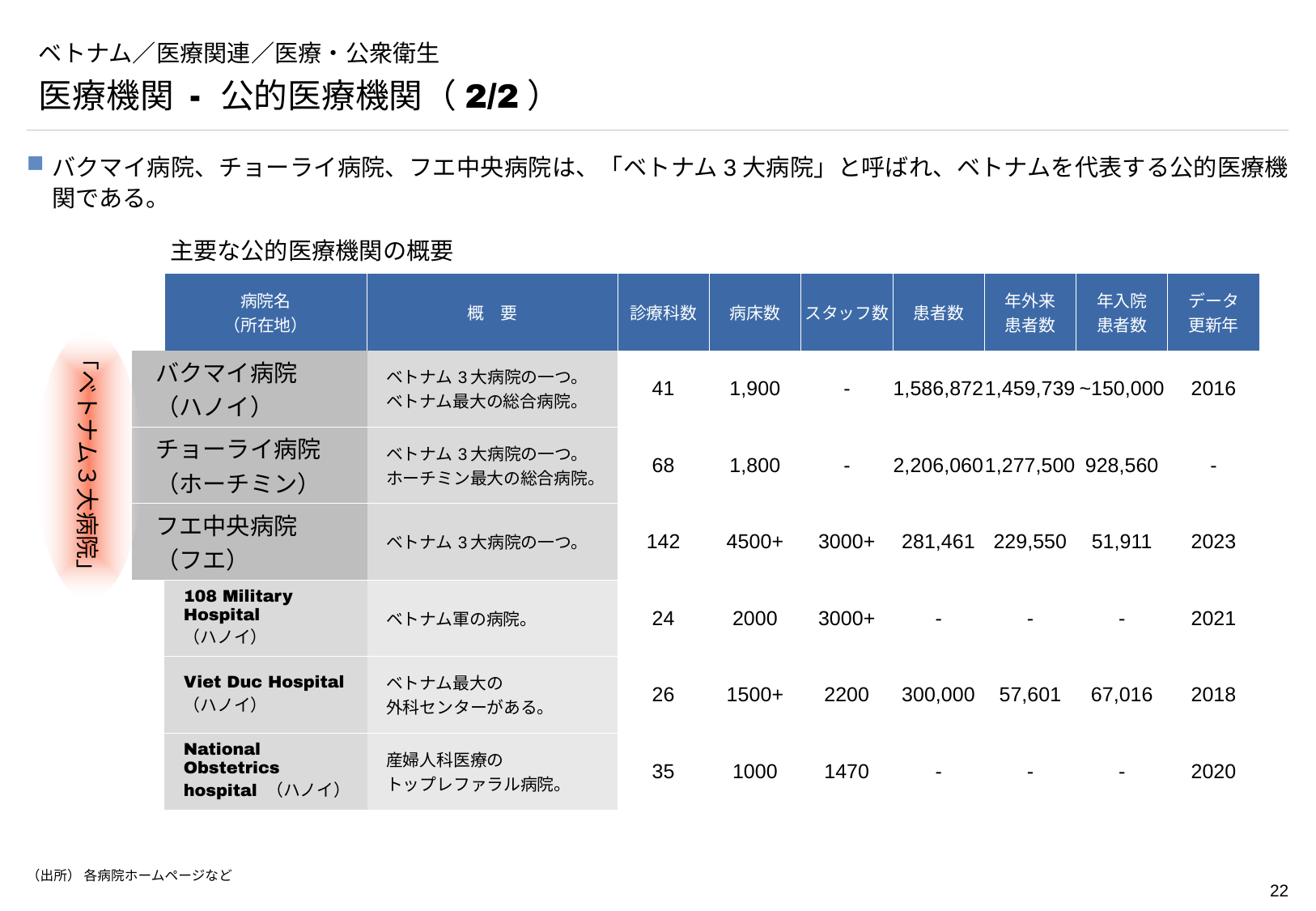

# ベトナム／医療関連／医療・公衆衛生
医療機関 - 公的医療機関（2/2）
バクマイ病院、チョーライ病院、フエ中央病院は、「ベトナム3大病院」と呼ばれ、ベトナムを代表する公的医療機関である。
主要な公的医療機関の概要
|  | 病院名 （所在地） | 概　要 | 診療科数 | 病床数 | スタッフ数 | 患者数 | 年外来 患者数 | 年入院 患者数 | データ 更新年 |
| --- | --- | --- | --- | --- | --- | --- | --- | --- | --- |
| バクマイ病院 （ハノイ） |  | ベトナム3大病院の一つ。 ベトナム最大の総合病院。 | 41 | 1,900 | - | 1,586,872 | 1,459,739 | ~150,000 | 2016 |
| チョーライ病院 （ホーチミン） |  | ベトナム3大病院の一つ。 ホーチミン最大の総合病院。 | 68 | 1,800 | - | 2,206,060 | 1,277,500 | 928,560 | - |
| フエ中央病院 （フエ） |  | ベトナム3大病院の一つ。 | 142 | 4500+ | 3000+ | 281,461 | 229,550 | 51,911 | 2023 |
|  | 108 Military Hospital （ハノイ） | ベトナム軍の病院。 | 24 | 2000 | 3000+ | - | - | - | 2021 |
|  | Viet Duc Hospital （ハノイ） | ベトナム最大の 外科センターがある。 | 26 | 1500+ | 2200 | 300,000 | 57,601 | 67,016 | 2018 |
|  | National Obstetrics hospital （ハノイ） | 産婦人科医療の トップレファラル病院。 | 35 | 1000 | 1470 | - | - | - | 2020 |
「ベトナム３大病院」
（出所） 各病院ホームページなど